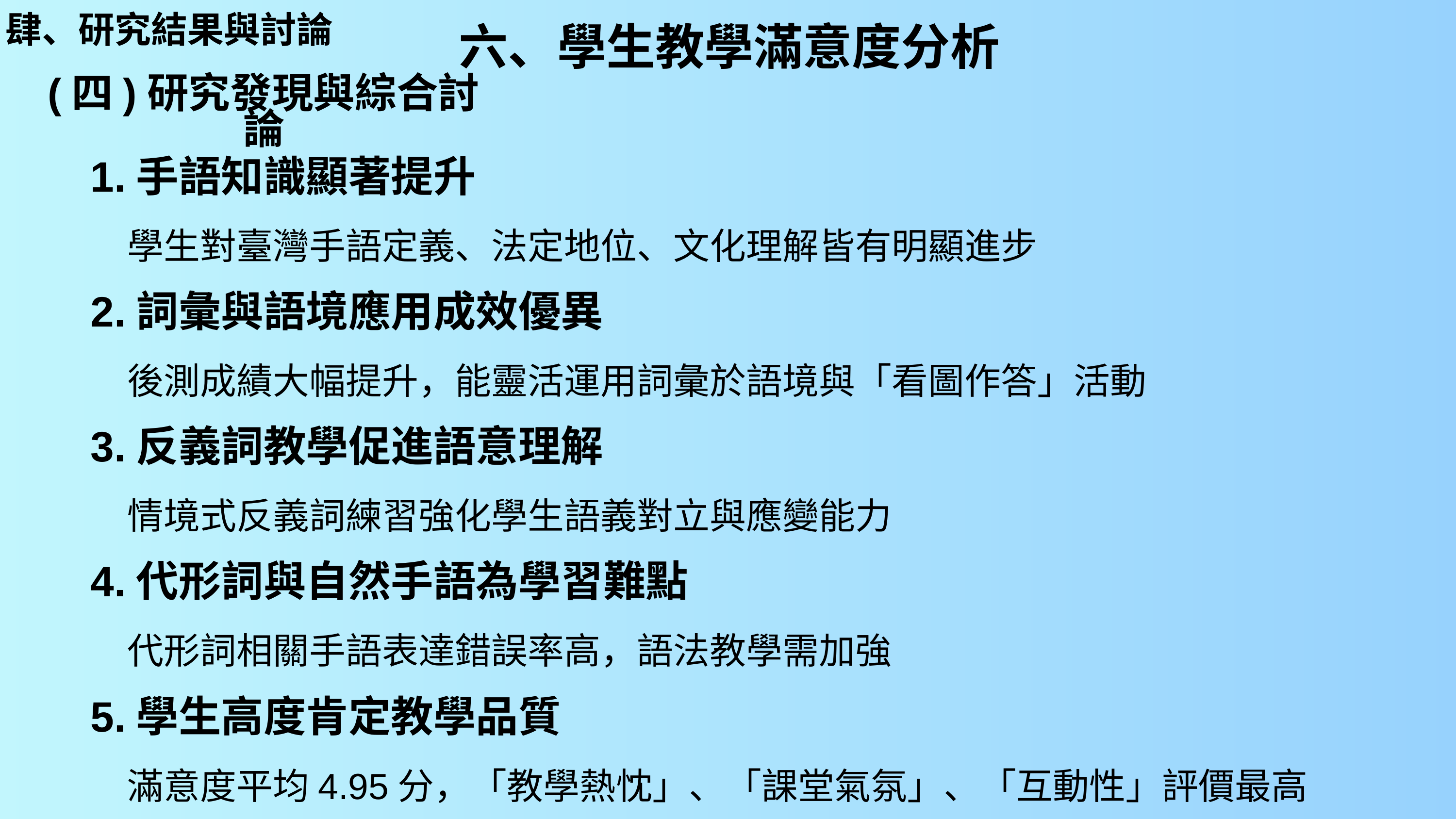

肆、研究結果與討論

六、學生教學滿意度分析

(四)研究發現與綜合討論
 1.手語知識顯著提升
    學生對臺灣手語定義、法定地位、文化理解皆有明顯進步
 2.詞彙與語境應用成效優異
    後測成績大幅提升，能靈活運用詞彙於語境與「看圖作答」活動
 3.反義詞教學促進語意理解
    情境式反義詞練習強化學生語義對立與應變能力
 4.代形詞與自然手語為學習難點
    代形詞相關手語表達錯誤率高，語法教學需加強
 5.學生高度肯定教學品質
    滿意度平均4.95分，「教學熱忱」、「課堂氣氛」、「互動性」評價最高